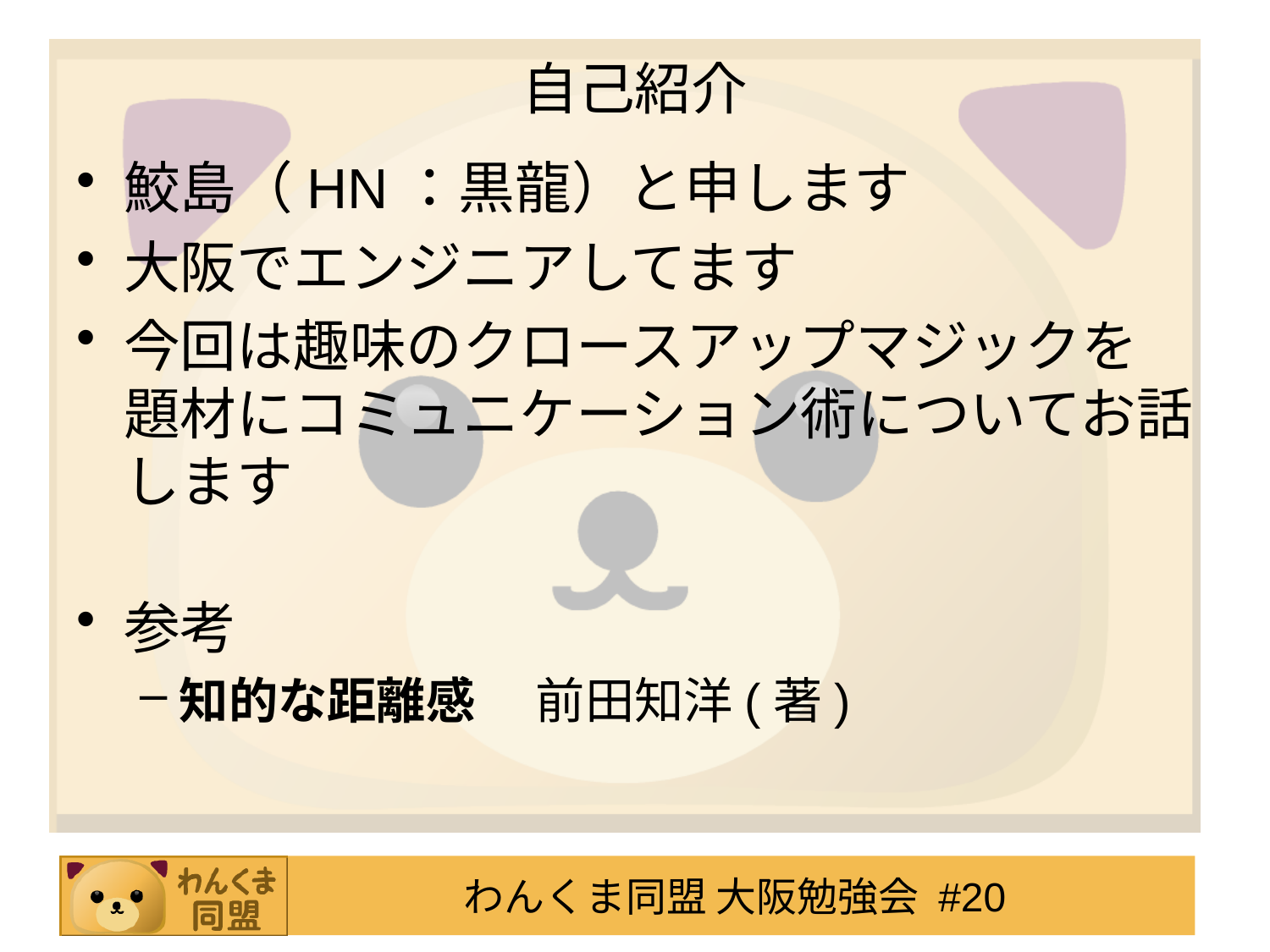

# 自己紹介
鮫島（HN：黒龍）と申します
大阪でエンジニアしてます
今回は趣味のクロースアップマジックを題材にコミュニケーション術についてお話します
参考
知的な距離感 　前田知洋(著)